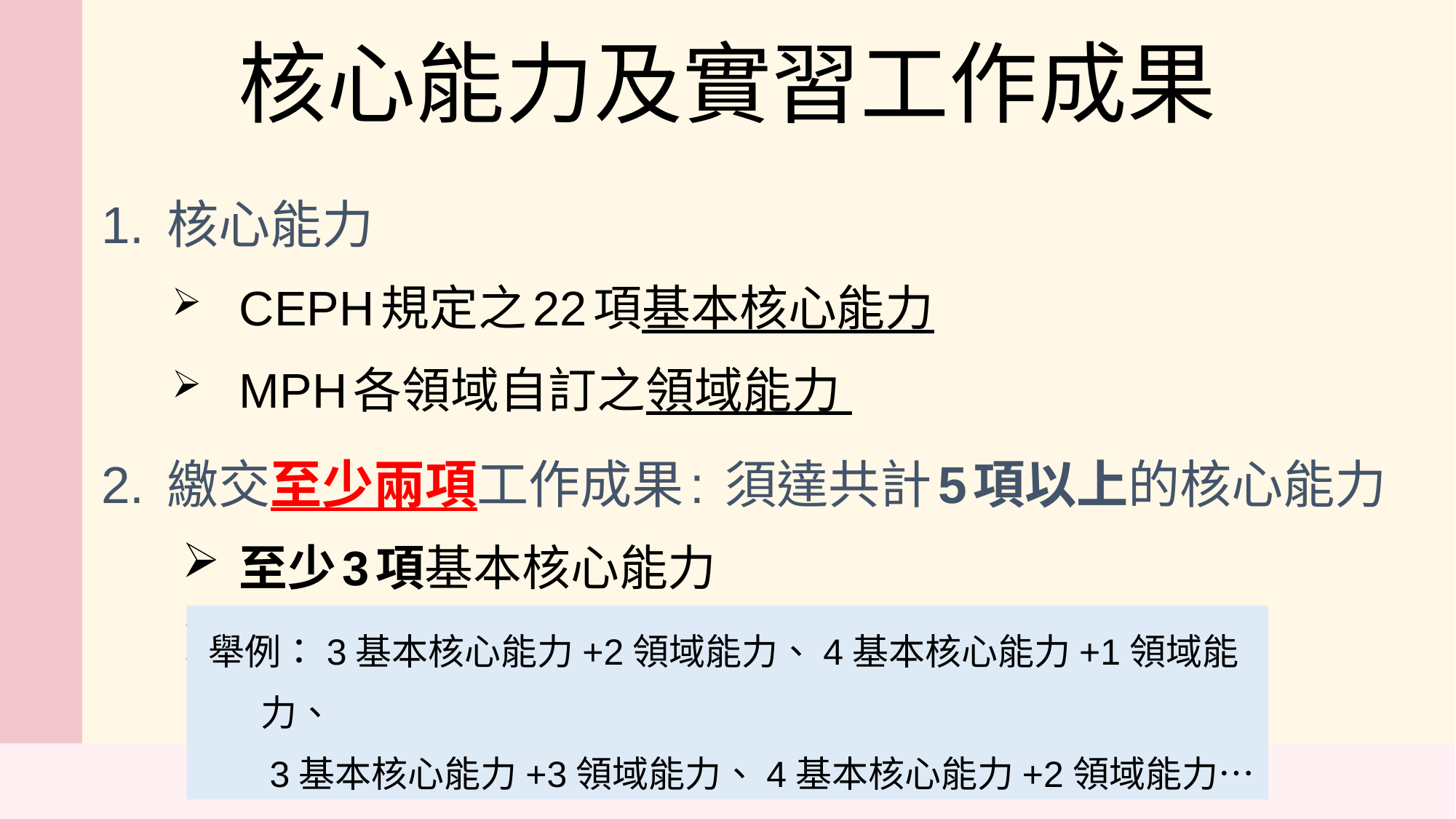

核心能力及實習工作成果

核心能力
CEPH規定之22項基本核心能力
MPH各領域自訂之領域能力
繳交至少兩項工作成果: 須達共計5項以上的核心能力
至少3項基本核心能力
其他2項可以為基本核心能力或領域能力

舉例：3基本核心能力+2領域能力、4基本核心能力+1領域能力、
      3基本核心能力+3領域能力、4基本核心能力+2領域能力…